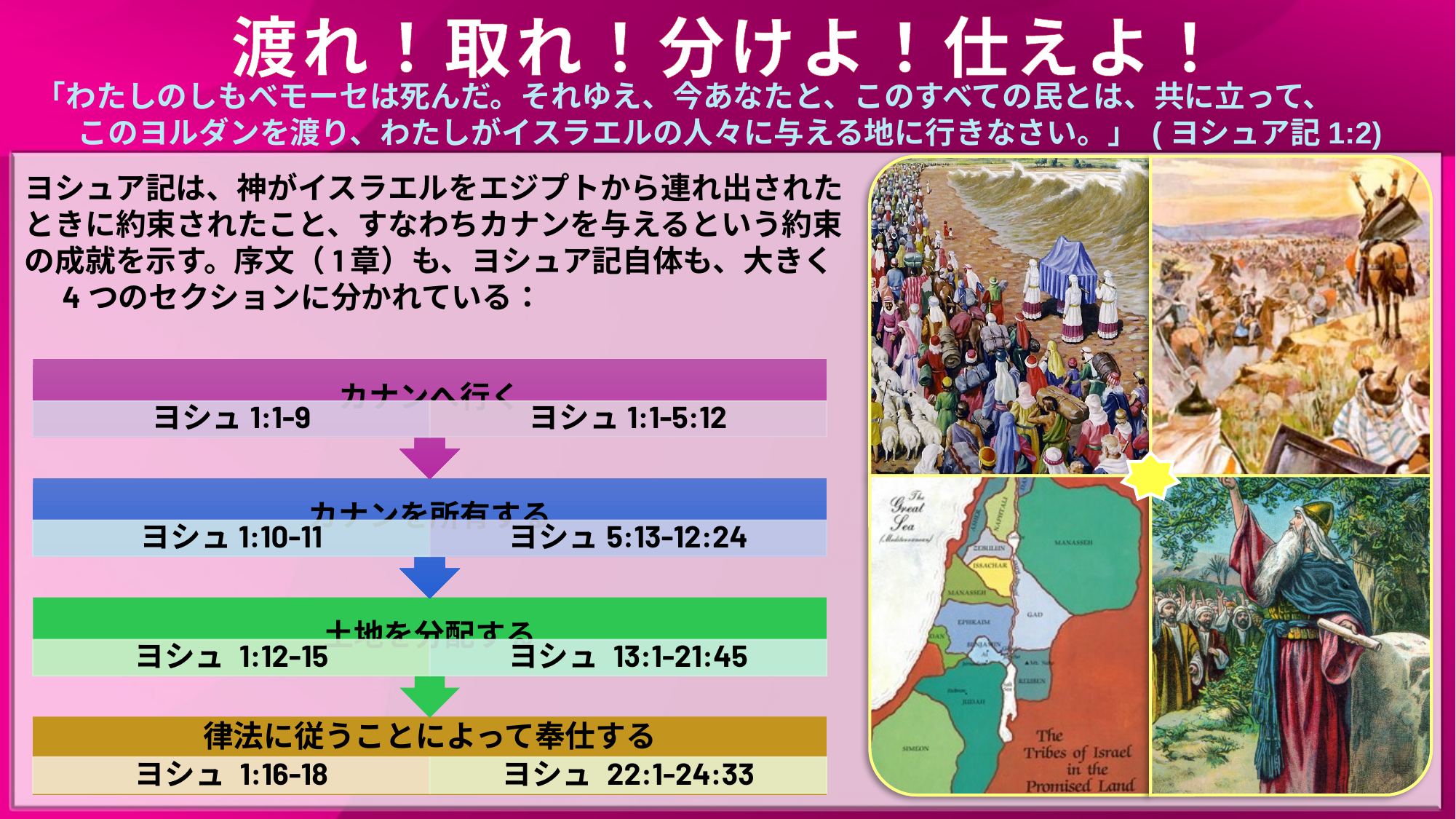

渡れ！取れ！分けよ！仕えよ！
「わたしのしもべモーセは死んだ。それゆえ、今あなたと、このすべての民とは、共に立って、　　　このヨルダンを渡り、わたしがイスラエルの人々に与える地に行きなさい。」 (ヨシュア記1:2)

ヨシュア記は、神がイスラエルをエジプトから連れ出されたときに約束されたこと、すなわちカナンを与えるという約束の成就を示す。序文（1章）も、ヨシュア記自体も、大きく　4つのセクションに分かれている：
律法に従うことによって奉仕する
ヨシュ 1:16-18
ヨシュ 22:1-24:33
土地を分配する
ヨシュ 1:12-15
ヨシュ 13:1-21:45
カナンを所有する
ヨシュ1:10-11
ヨシュ5:13-12:24
カナンへ行く
ヨシュ1:1-9
ヨシュ1:1-5:12